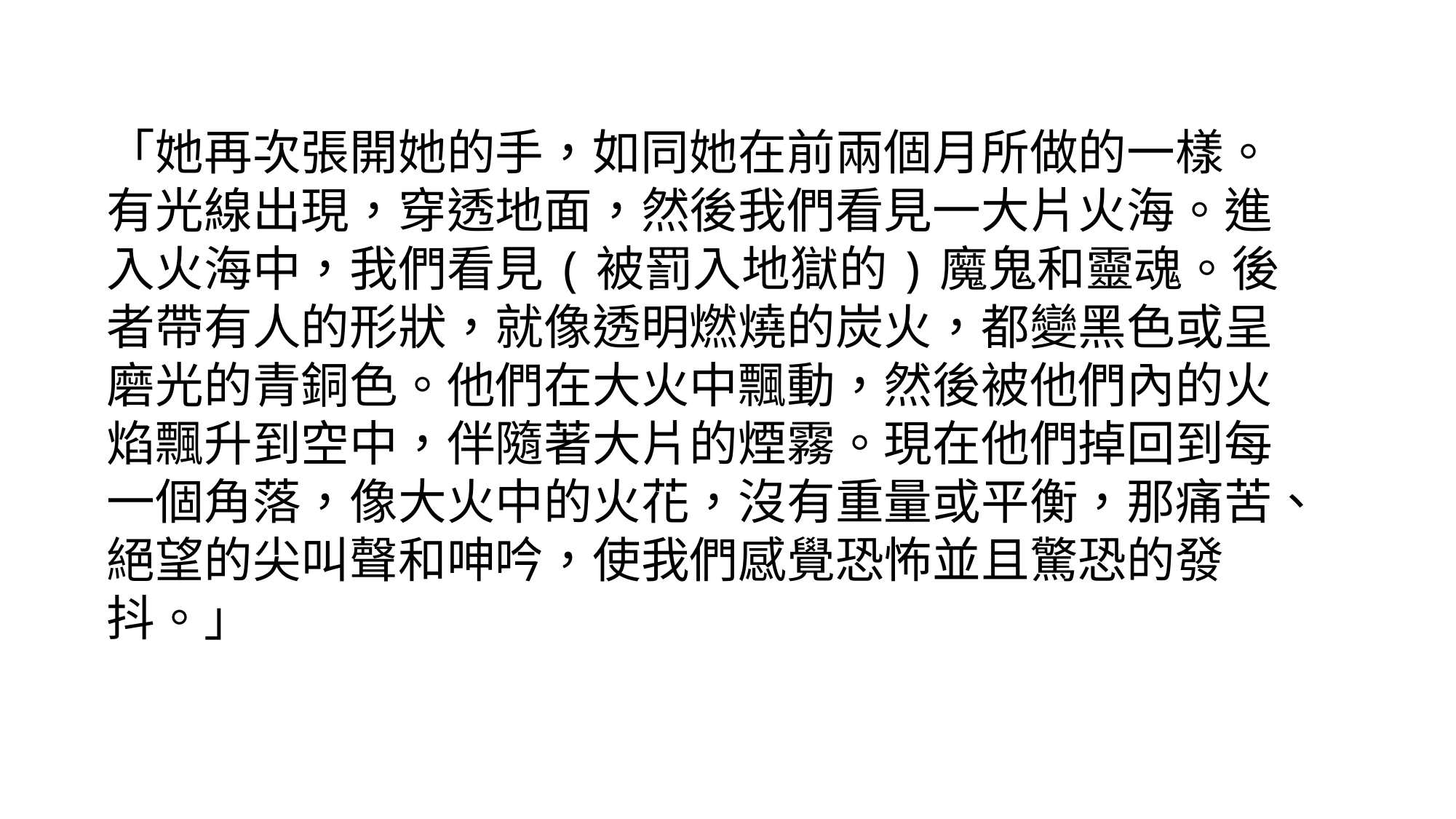

「她再次張開她的手，如同她在前兩個月所做的一樣。有光線出現，穿透地面，然後我們看見一大片火海。進入火海中，我們看見(被罰入地獄的)魔鬼和靈魂。後者帶有人的形狀，就像透明燃燒的炭火，都變黑色或呈磨光的青銅色。他們在大火中飄動，然後被他們內的火焰飄升到空中，伴隨著大片的煙霧。現在他們掉回到每一個角落，像大火中的火花，沒有重量或平衡，那痛苦、絕望的尖叫聲和呻吟，使我們感覺恐怖並且驚恐的發抖。」